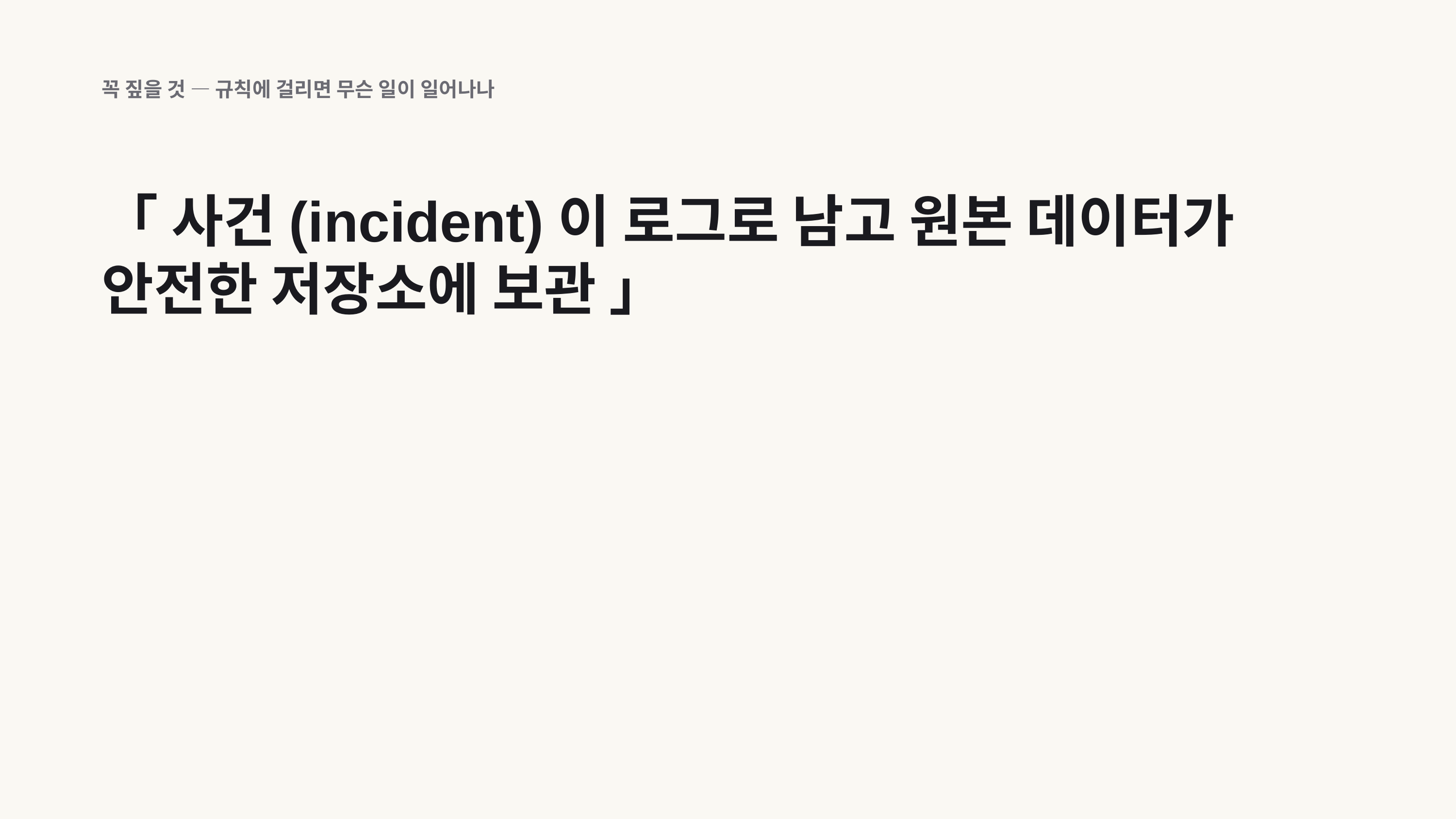

꼭 짚을 것 — 규칙에 걸리면 무슨 일이 일어나나
「 사건(incident)이 로그로 남고 원본 데이터가 안전한 저장소에 보관 」